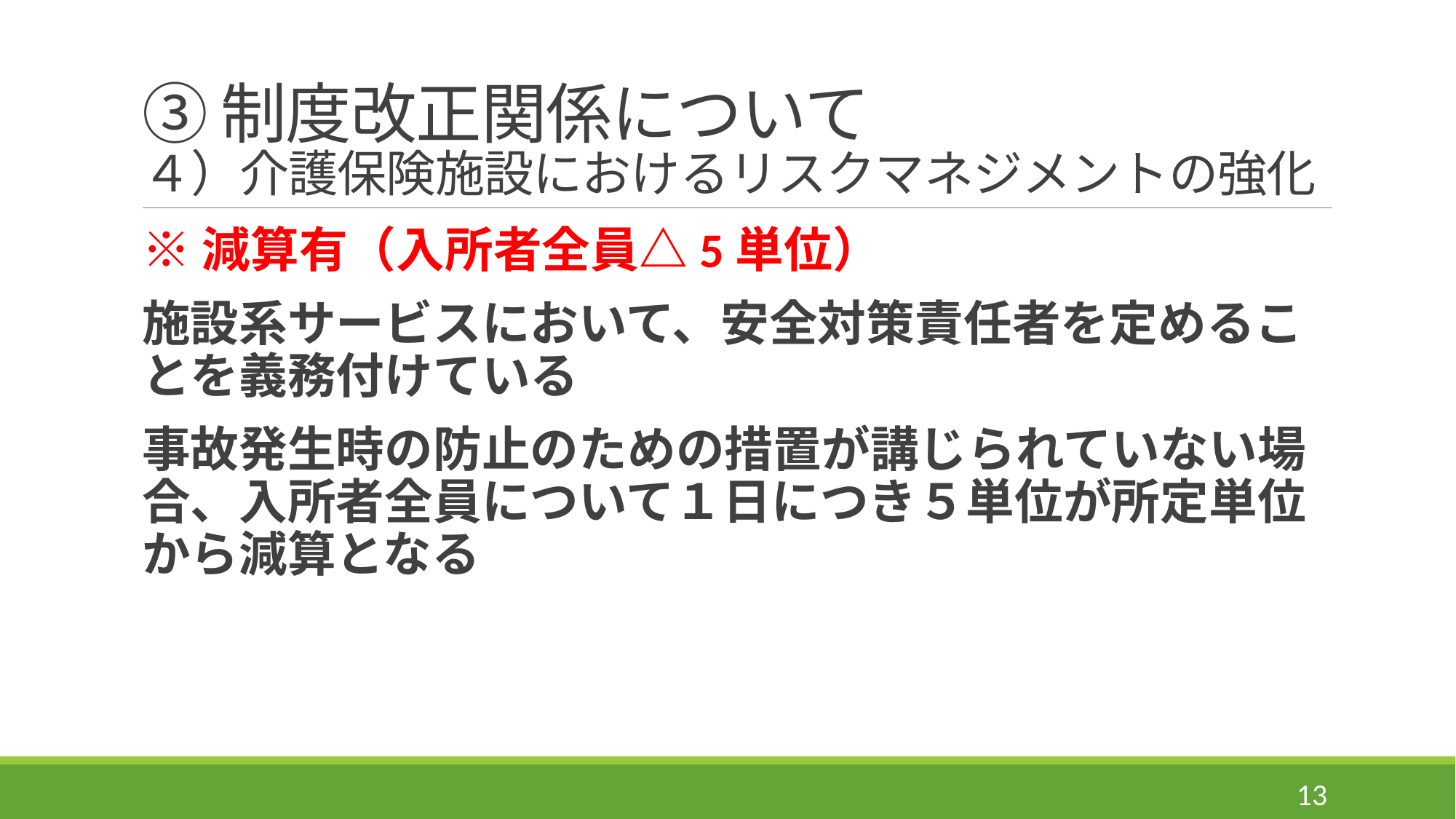

# ③制度改正関係について ４）介護保険施設におけるリスクマネジメントの強化
※減算有（入所者全員△5単位）
施設系サービスにおいて、安全対策責任者を定めることを義務付けている
事故発生時の防止のための措置が講じられていない場合、入所者全員について１日につき５単位が所定単位から減算となる
13